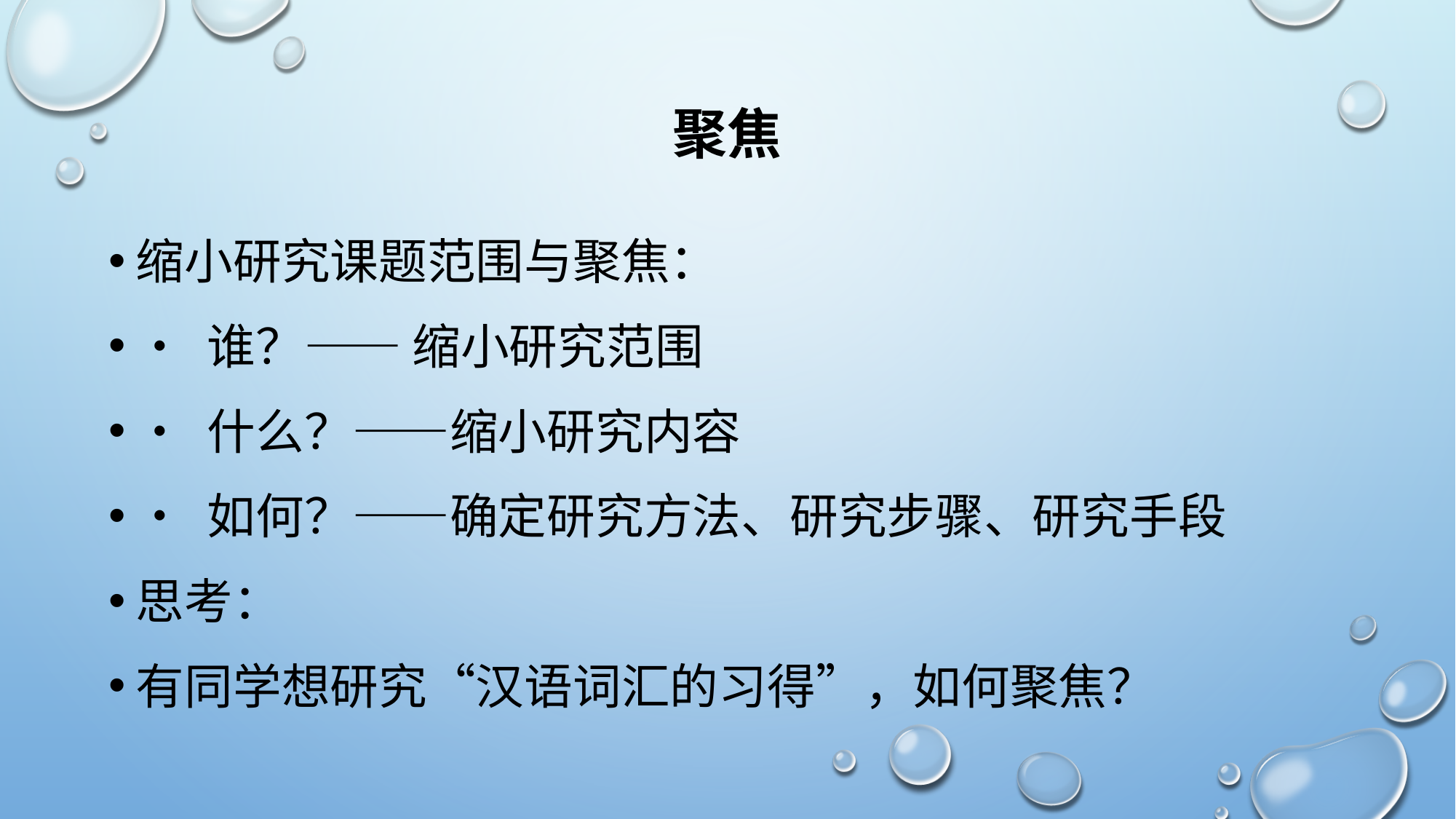

# 聚焦
缩小研究课题范围与聚焦：
• 谁？—— 缩小研究范围
• 什么？——缩小研究内容
• 如何？——确定研究方法、研究步骤、研究手段
思考：
有同学想研究“汉语词汇的习得”，如何聚焦？